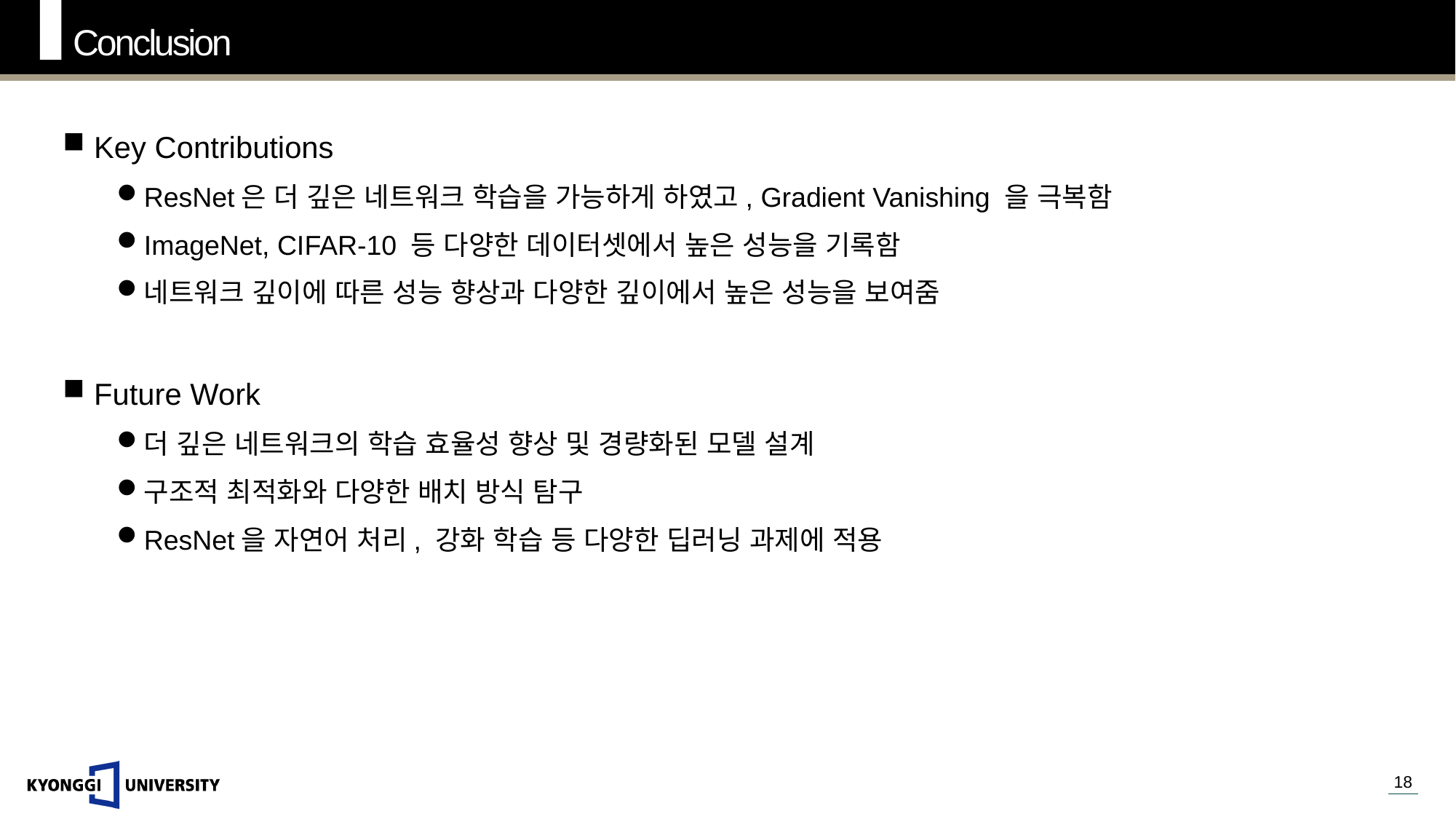

Conclusion
Key Contributions
ResNet은 더 깊은 네트워크 학습을 가능하게 하였고, Gradient Vanishing 을 극복함
ImageNet, CIFAR-10 등 다양한 데이터셋에서 높은 성능을 기록함
네트워크 깊이에 따른 성능 향상과 다양한 깊이에서 높은 성능을 보여줌

Future Work
더 깊은 네트워크의 학습 효율성 향상 및 경량화된 모델 설계
구조적 최적화와 다양한 배치 방식 탐구
ResNet을 자연어 처리, 강화 학습 등 다양한 딥러닝 과제에 적용